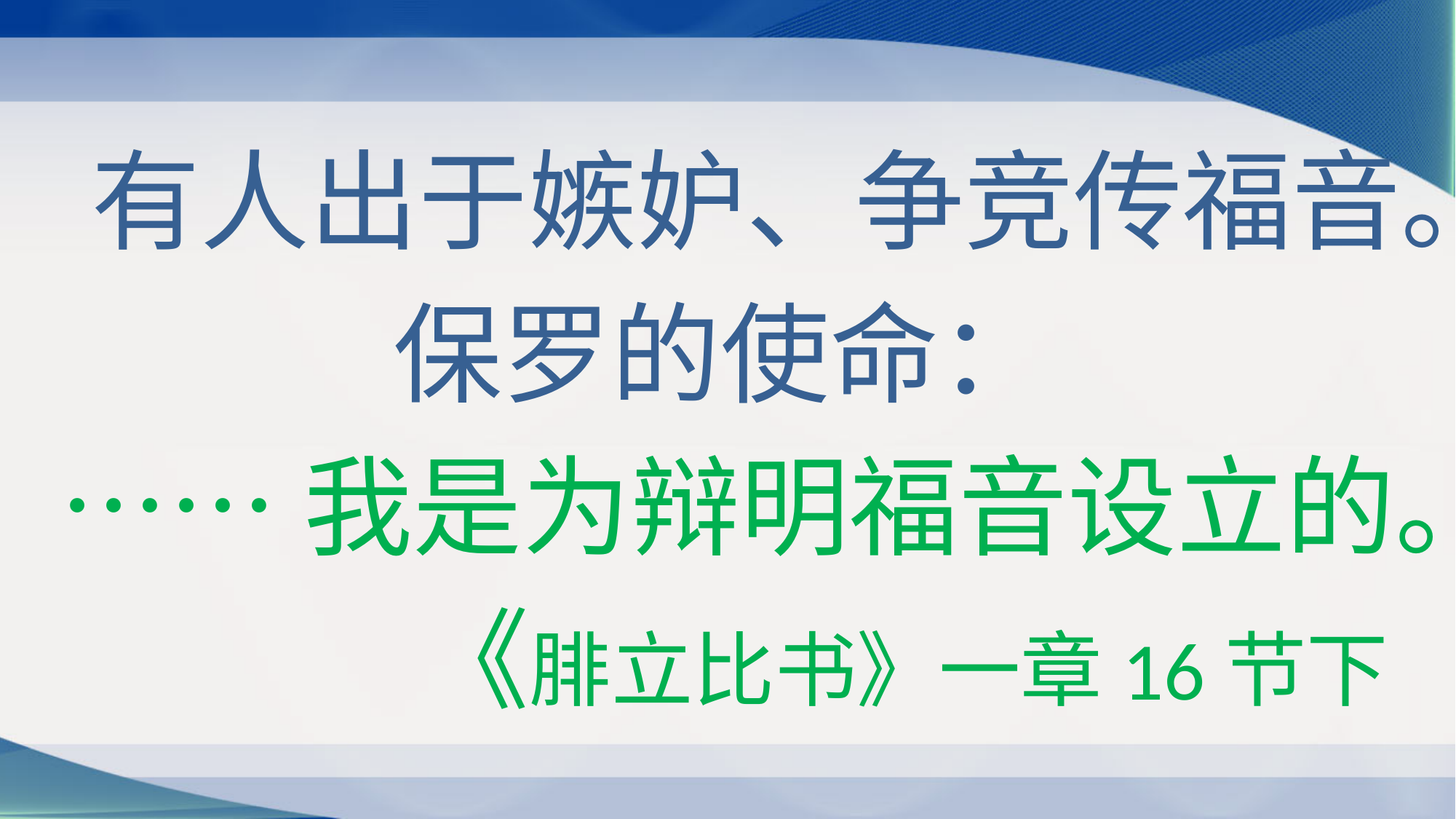

有人出于嫉妒、争竞传福音。
保罗的使命：
  ……我是为辩明福音设立的。
              《腓立比书》一章16节下